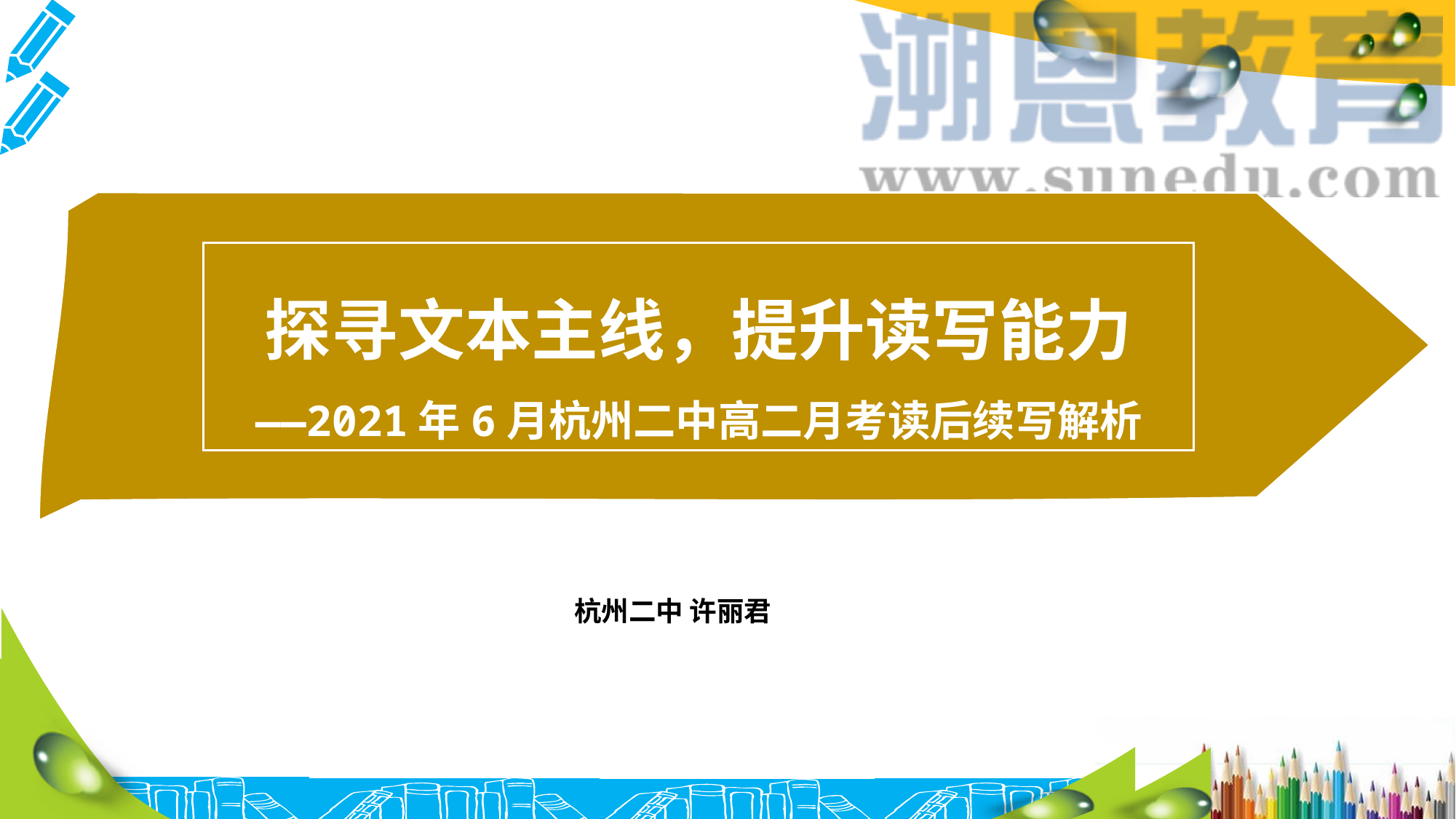

探寻文本主线，提升读写能力
——2021年6月杭州二中高二月考读后续写解析
杭州二中 许丽君